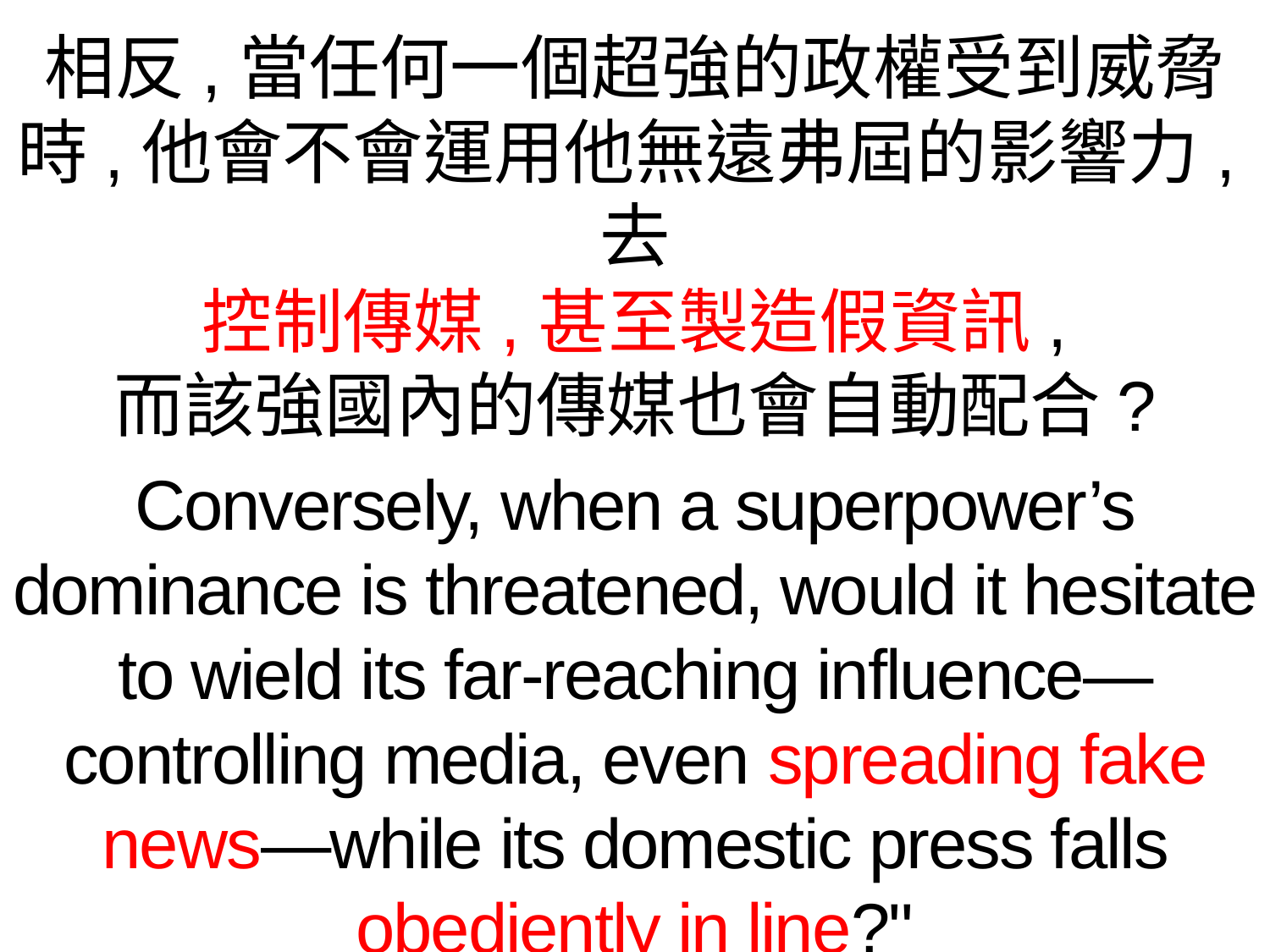

相反,當任何一個超強的政權受到威脅時,他會不會運用他無遠弗屆的影響力,去
控制傳媒,甚至製造假資訊,
而該強國內的傳媒也會自動配合?
Conversely, when a superpower’s dominance is threatened, would it hesitate to wield its far-reaching influence—controlling media, even spreading fake news—while its domestic press falls obediently in line?"